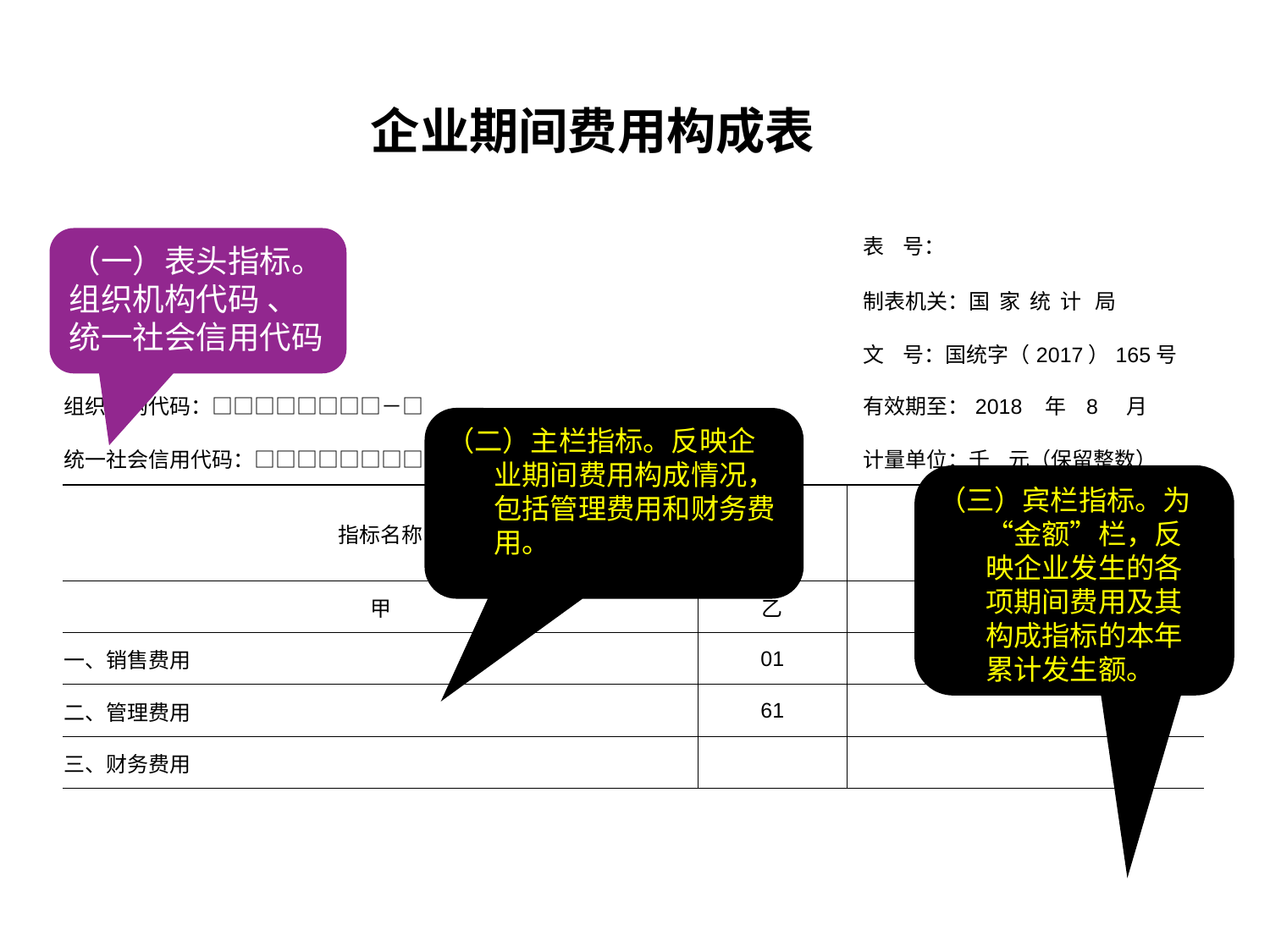

企业期间费用构成表

|  |  |  |
| --- | --- | --- |
|  |  | 表 号： |
|  |  | 制表机关：国 家 统 计 局 |
|  |  | 文 号：国统字（2017）165号 |
| 组织机构代码：□□□□□□□□－□ |  | 有效期至：2018 年 8 月 |
| 统一社会信用代码：□□□□□□□□□□□□□□□□□□ | 2017年 | 计量单位：千 元（保留整数） |
| 指标名称 | 代 码 | 金 额 |
| 甲 | 乙 | 1 |
| 一、销售费用 | 01 |  |
| 二、管理费用 | 61 |  |
| 三、财务费用 |  |  |
（一）表头指标。
组织机构代码 、
统一社会信用代码

（二）主栏指标。反映企业期间费用构成情况，包括管理费用和财务费用。
（三）宾栏指标。为“金额”栏，反映企业发生的各项期间费用及其构成指标的本年累计发生额。